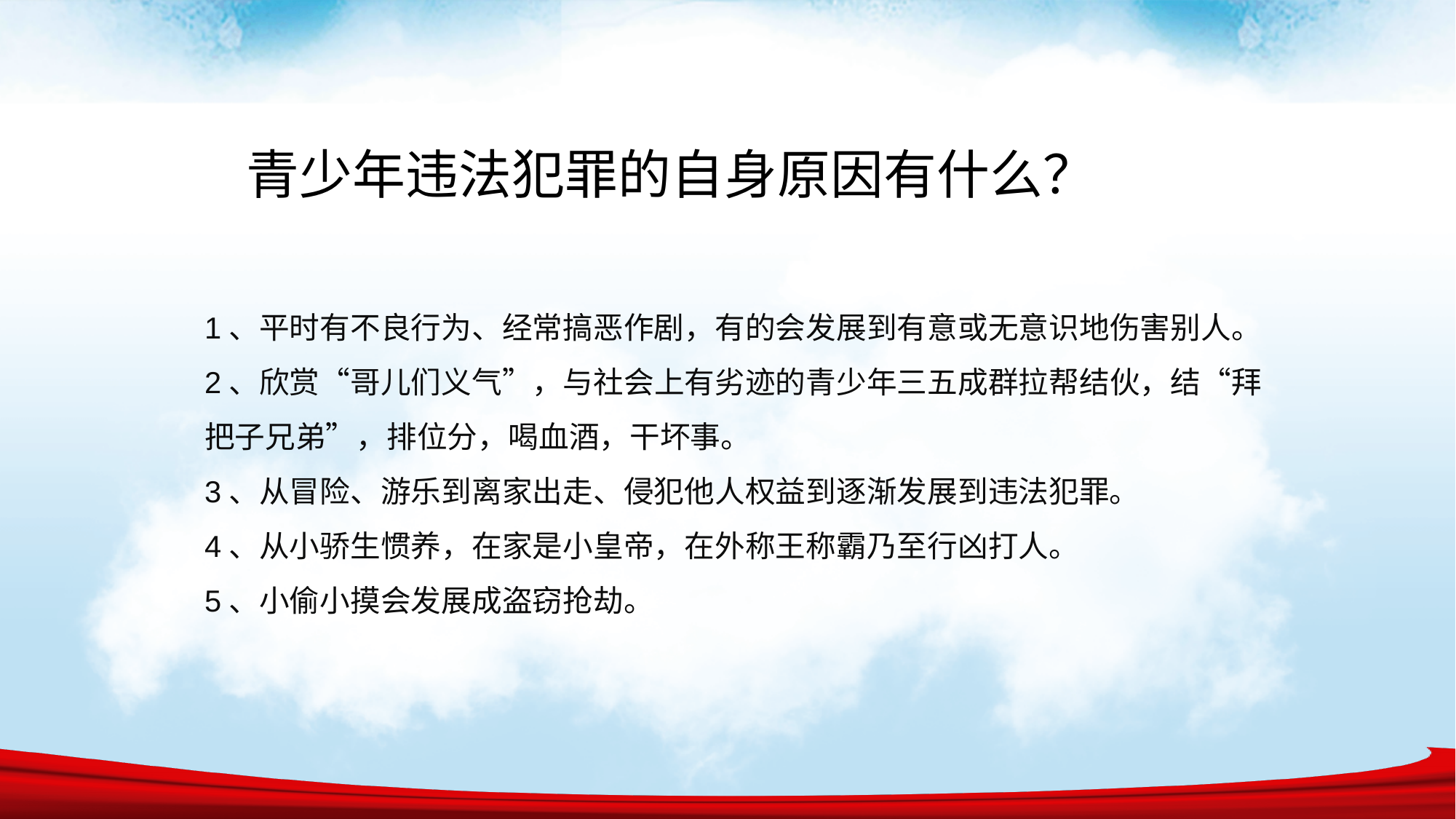

青少年违法犯罪的自身原因有什么？
1、平时有不良行为、经常搞恶作剧，有的会发展到有意或无意识地伤害别人。
2、欣赏“哥儿们义气”，与社会上有劣迹的青少年三五成群拉帮结伙，结“拜把子兄弟”，排位分，喝血酒，干坏事。
3、从冒险、游乐到离家出走、侵犯他人权益到逐渐发展到违法犯罪。
4、从小骄生惯养，在家是小皇帝，在外称王称霸乃至行凶打人。
5、小偷小摸会发展成盗窃抢劫。